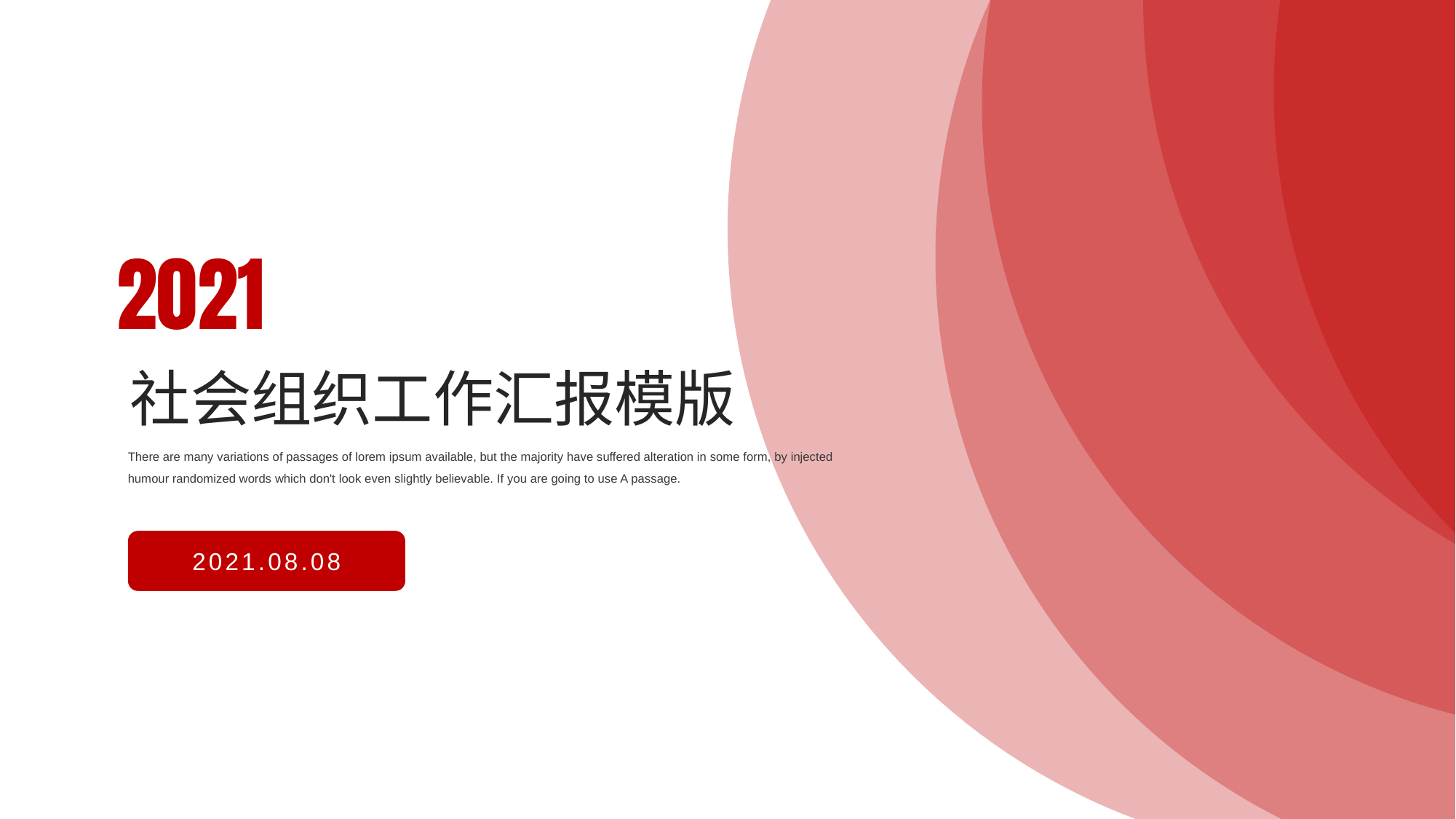

2021
 社会组织工作汇报模版
There are many variations of passages of lorem ipsum available, but the majority have suffered alteration in some form, by injected humour randomized words which don't look even slightly believable. If you are going to use A passage.

2021.08.08